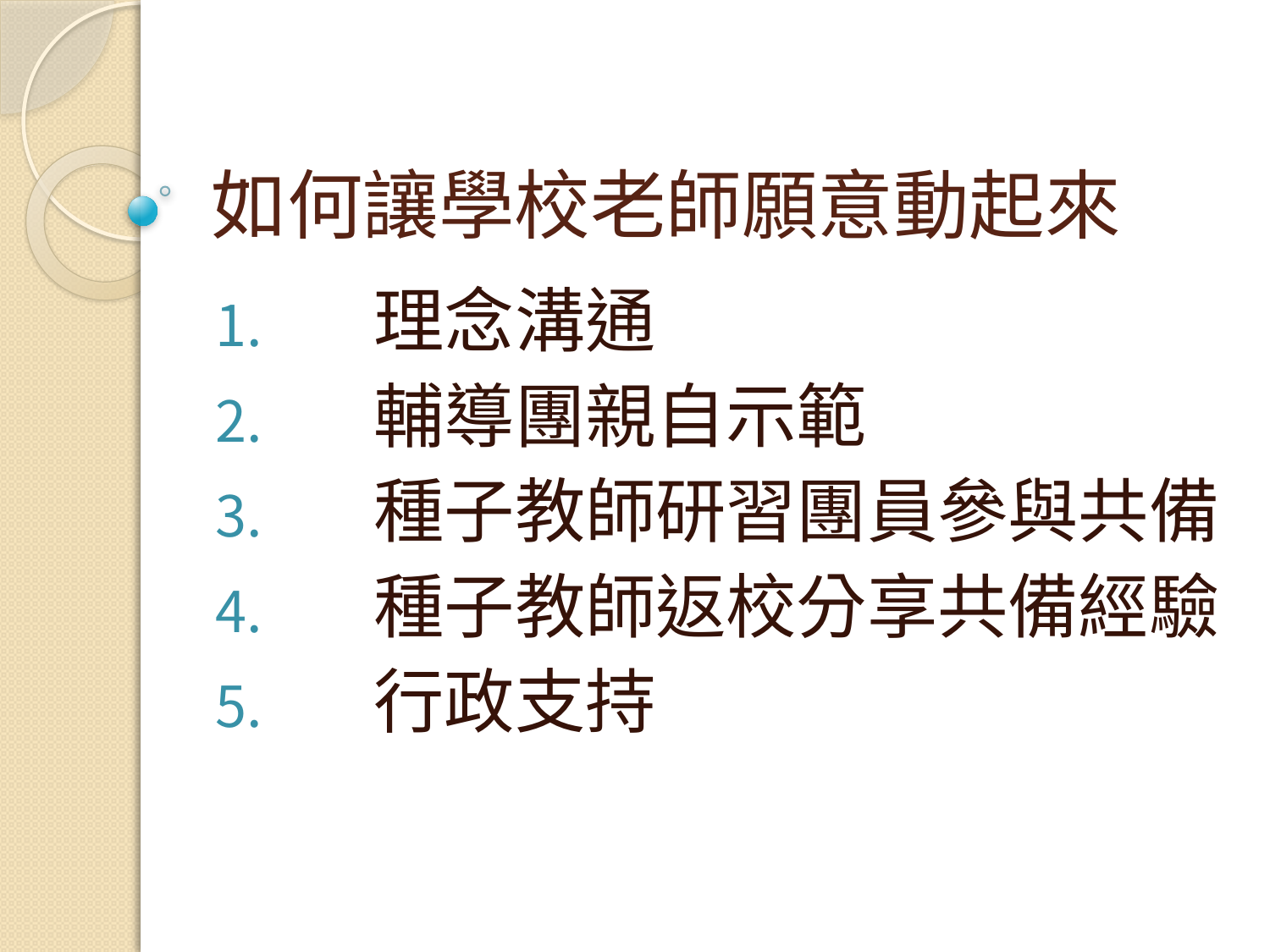

# 如何讓學校老師願意動起來
理念溝通
輔導團親自示範
種子教師研習團員參與共備
種子教師返校分享共備經驗
行政支持